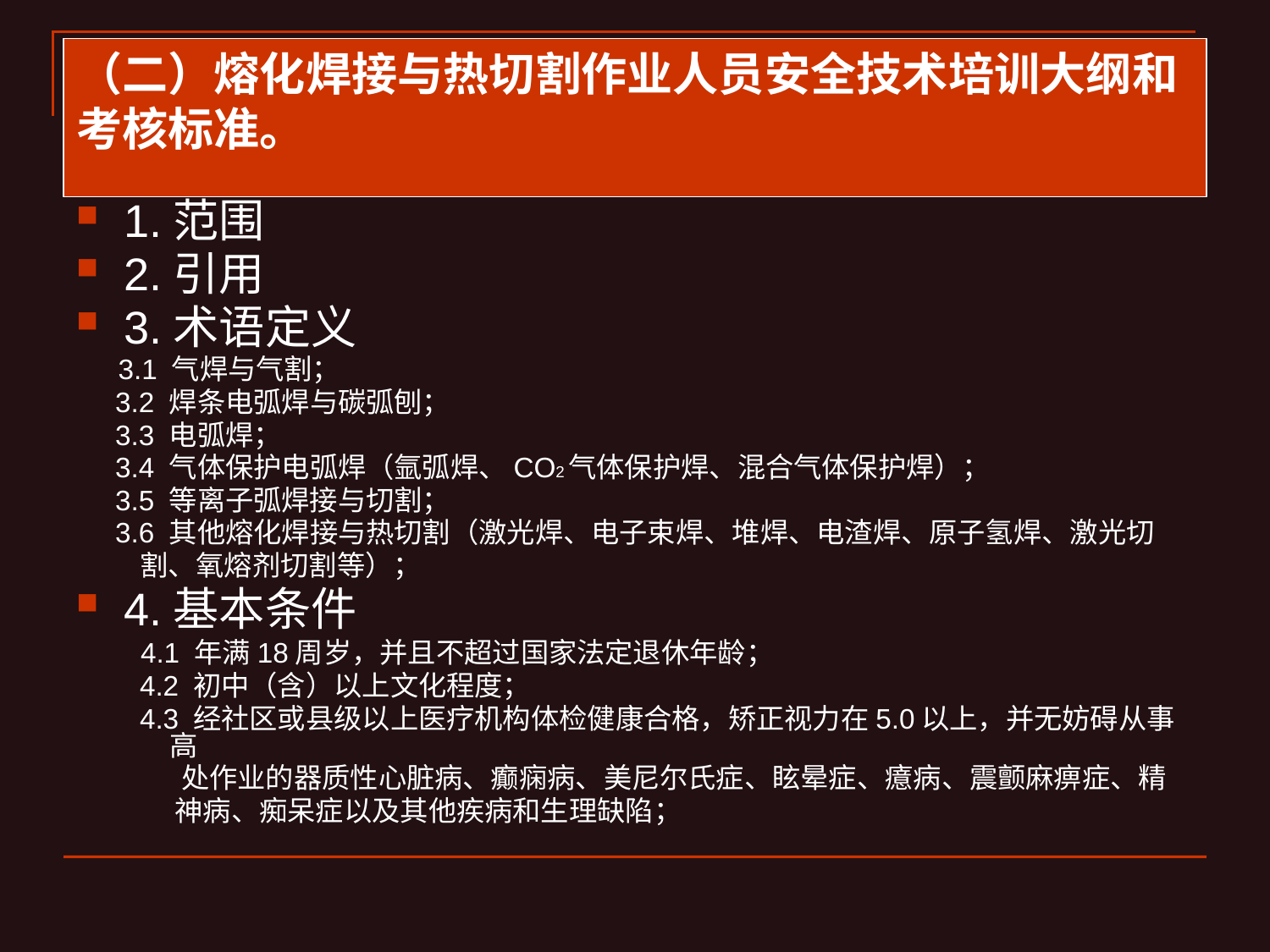

# （二）熔化焊接与热切割作业人员安全技术培训大纲和考核标准。
1.范围
2.引用
3.术语定义
      3.1 气焊与气割；
     3.2 焊条电弧焊与碳弧刨；
     3.3 电弧焊；
     3.4 气体保护电弧焊（氩弧焊、CO2气体保护焊、混合气体保护焊）；
     3.5 等离子弧焊接与切割；
     3.6 其他熔化焊接与热切割（激光焊、电子束焊、堆焊、电渣焊、原子氢焊、激光切
         割、氧熔剂切割等）；
4.基本条件
  4.1 年满18周岁，并且不超过国家法定退休年龄；
  4.2 初中（含）以上文化程度；
  4.3 经社区或县级以上医疗机构体检健康合格，矫正视力在5.0以上，并无妨碍从事高
        处作业的器质性心脏病、癫痫病、美尼尔氏症、眩晕症、癔病、震颤麻痹症、精
       神病、痴呆症以及其他疾病和生理缺陷；